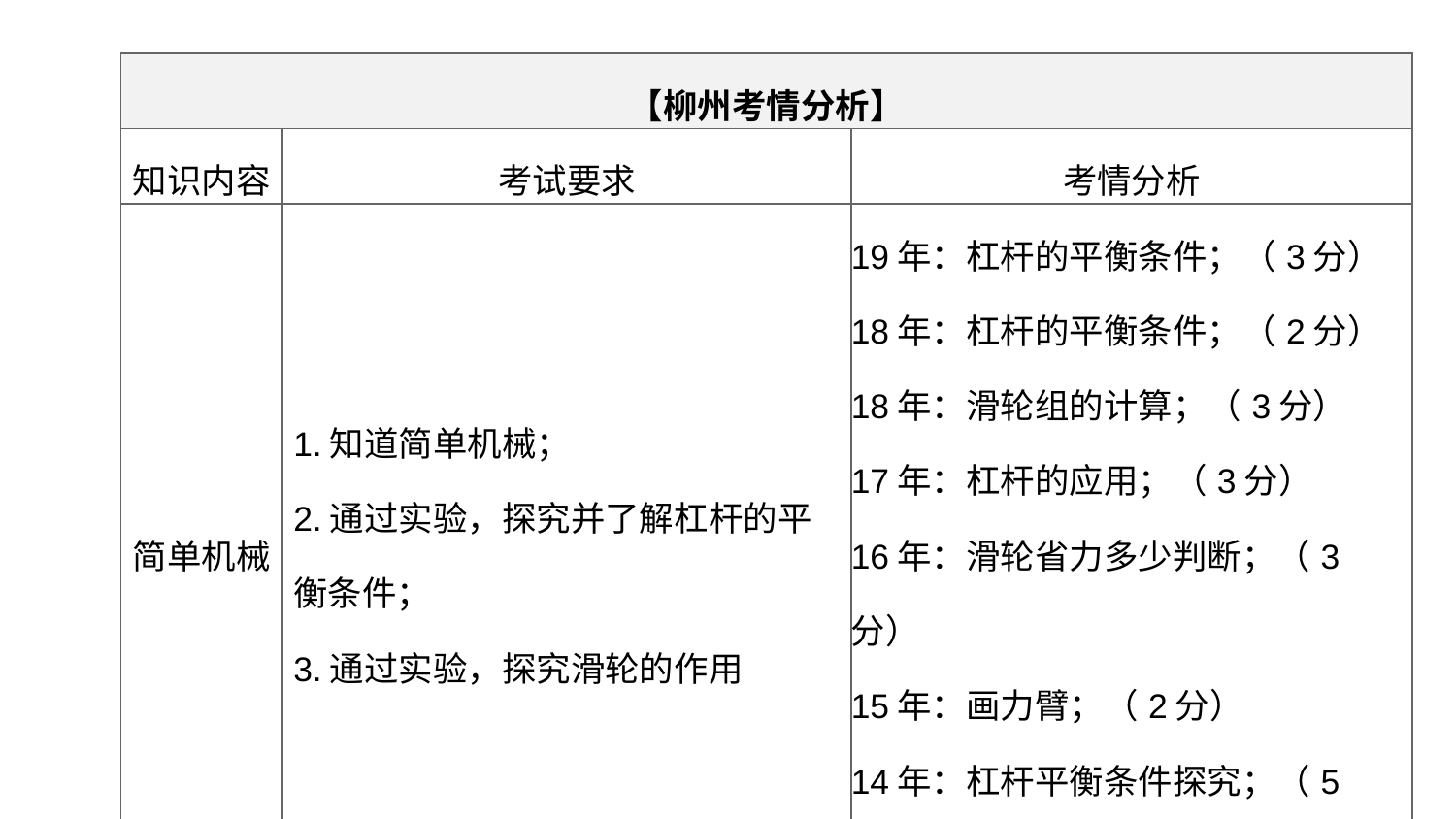

| 【柳州考情分析】 |  |  |
| --- | --- | --- |
| 知识内容 | 考试要求 | 考情分析 |
| 简单机械 | 1.知道简单机械； 2.通过实验，探究并了解杠杆的平衡条件； 3.通过实验，探究滑轮的作用 | 19年：杠杆的平衡条件；（3分） 18年：杠杆的平衡条件；（2分） 18年：滑轮组的计算；（3分） 17年：杠杆的应用；（3分） 16年：滑轮省力多少判断；（3分） 15年：画力臂；（2分） 14年：杠杆平衡条件探究；（5分） |